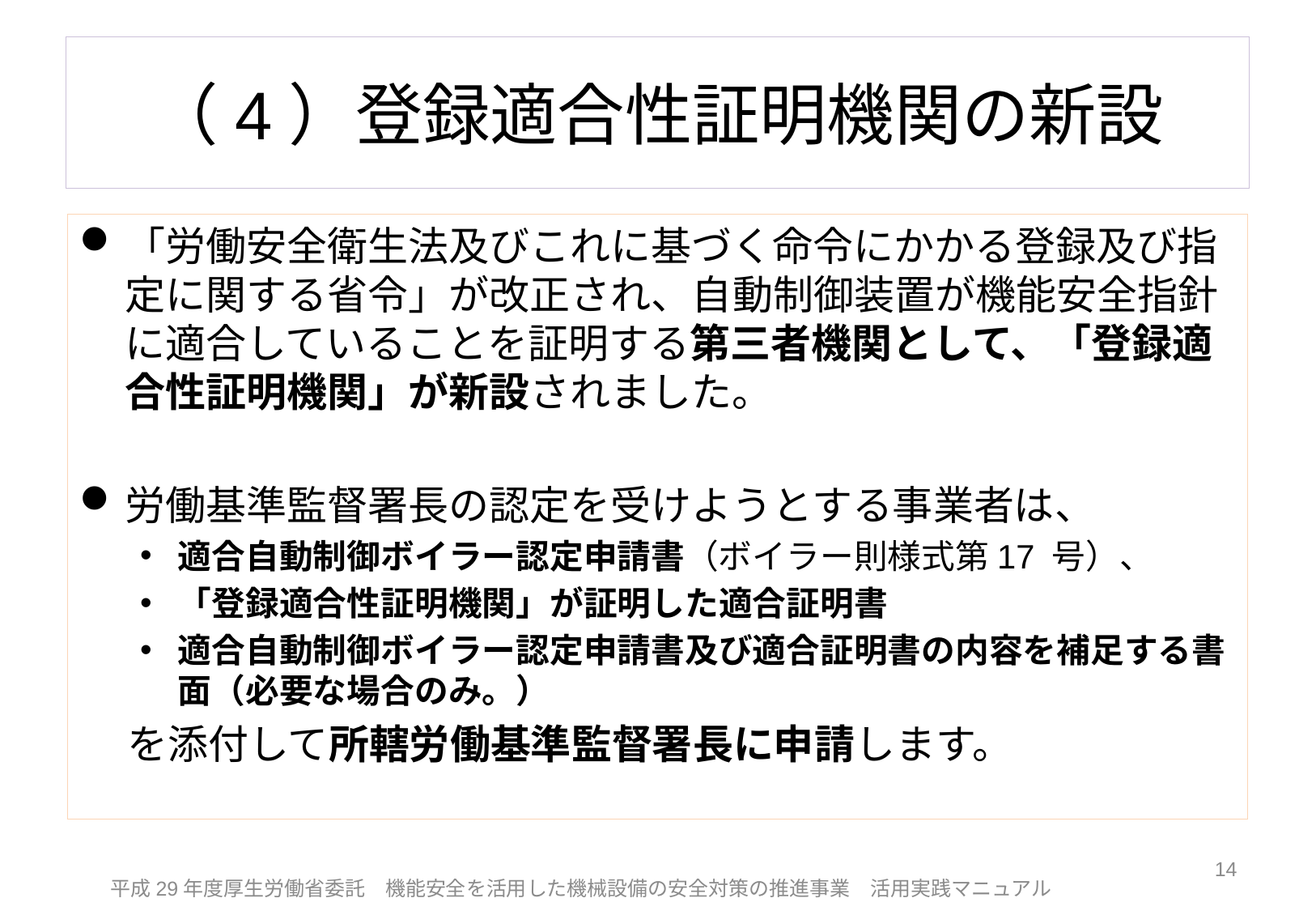

# （4）登録適合性証明機関の新設
「労働安全衛生法及びこれに基づく命令にかかる登録及び指定に関する省令」が改正され、自動制御装置が機能安全指針に適合していることを証明する第三者機関として、「登録適合性証明機関」が新設されました。

労働基準監督署長の認定を受けようとする事業者は、
適合自動制御ボイラー認定申請書（ボイラー則様式第17 号）、
「登録適合性証明機関」が証明した適合証明書
適合自動制御ボイラー認定申請書及び適合証明書の内容を補足する書面（必要な場合のみ。）
　を添付して所轄労働基準監督署長に申請します。
14
平成29年度厚生労働省委託　機能安全を活用した機械設備の安全対策の推進事業　活用実践マニュアル